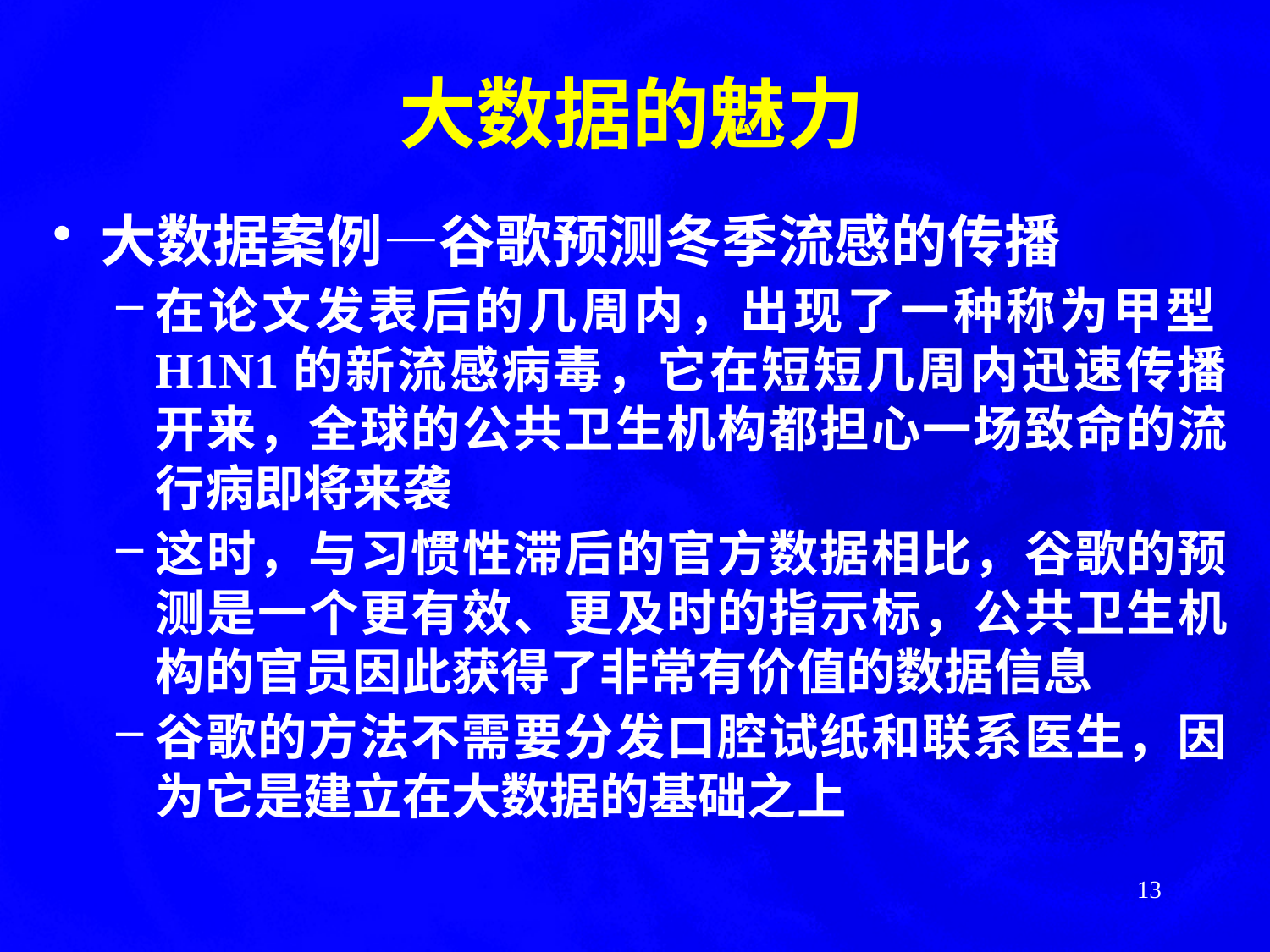

大数据的魅力
大数据案例—谷歌预测冬季流感的传播
在论文发表后的几周内，出现了一种称为甲型H1N1的新流感病毒，它在短短几周内迅速传播开来，全球的公共卫生机构都担心一场致命的流行病即将来袭
这时，与习惯性滞后的官方数据相比，谷歌的预测是一个更有效、更及时的指示标，公共卫生机构的官员因此获得了非常有价值的数据信息
谷歌的方法不需要分发口腔试纸和联系医生，因为它是建立在大数据的基础之上
13